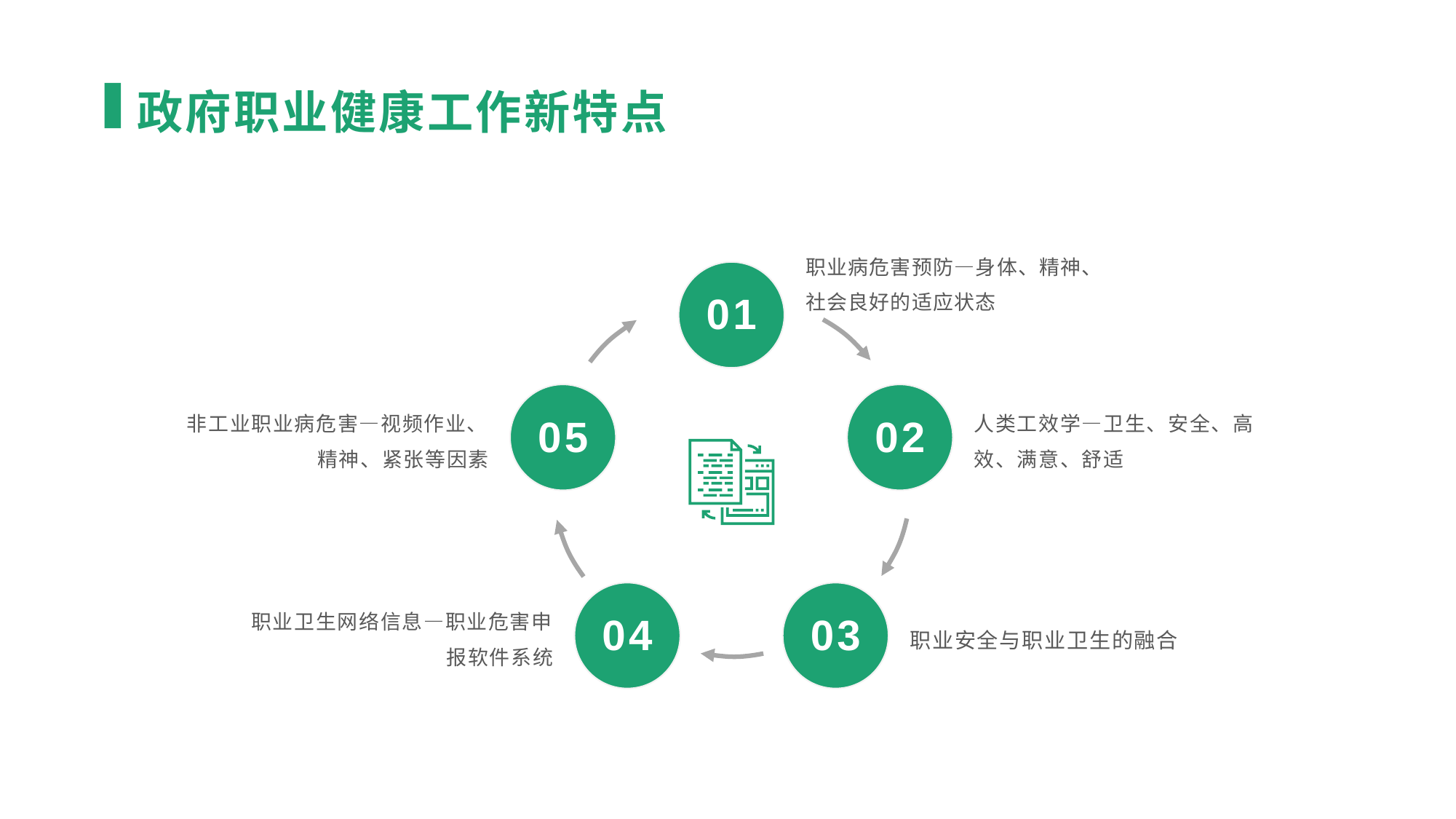

政府职业健康工作新特点

职业病危害预防—身体、精神、社会良好的适应状态
01

05
02
非工业职业病危害—视频作业、精神、紧张等因素
人类工效学—卫生、安全、高效、满意、舒适

04
03
职业卫生网络信息—职业危害申报软件系统
职业安全与职业卫生的融合